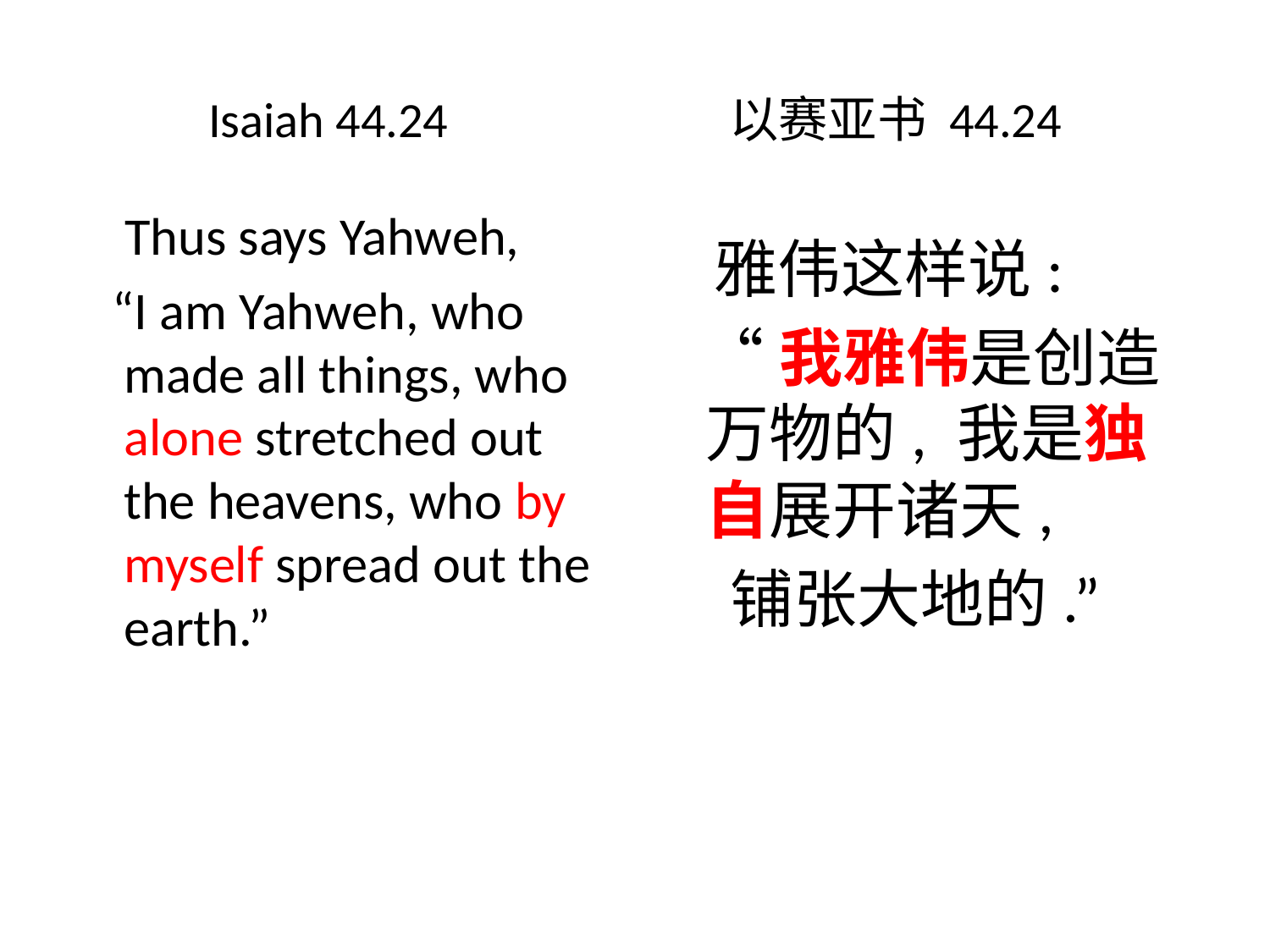

# Isaiah 44.24                        以赛亚书 44.24
    Thus says Yahweh,
   “I am Yahweh, who made all things, who alone stretched out the heavens, who by myself spread out the earth.”
    雅伟这样说:
   “我雅伟是创造万物的, 我是独自展开诸天,
    铺张大地的.”